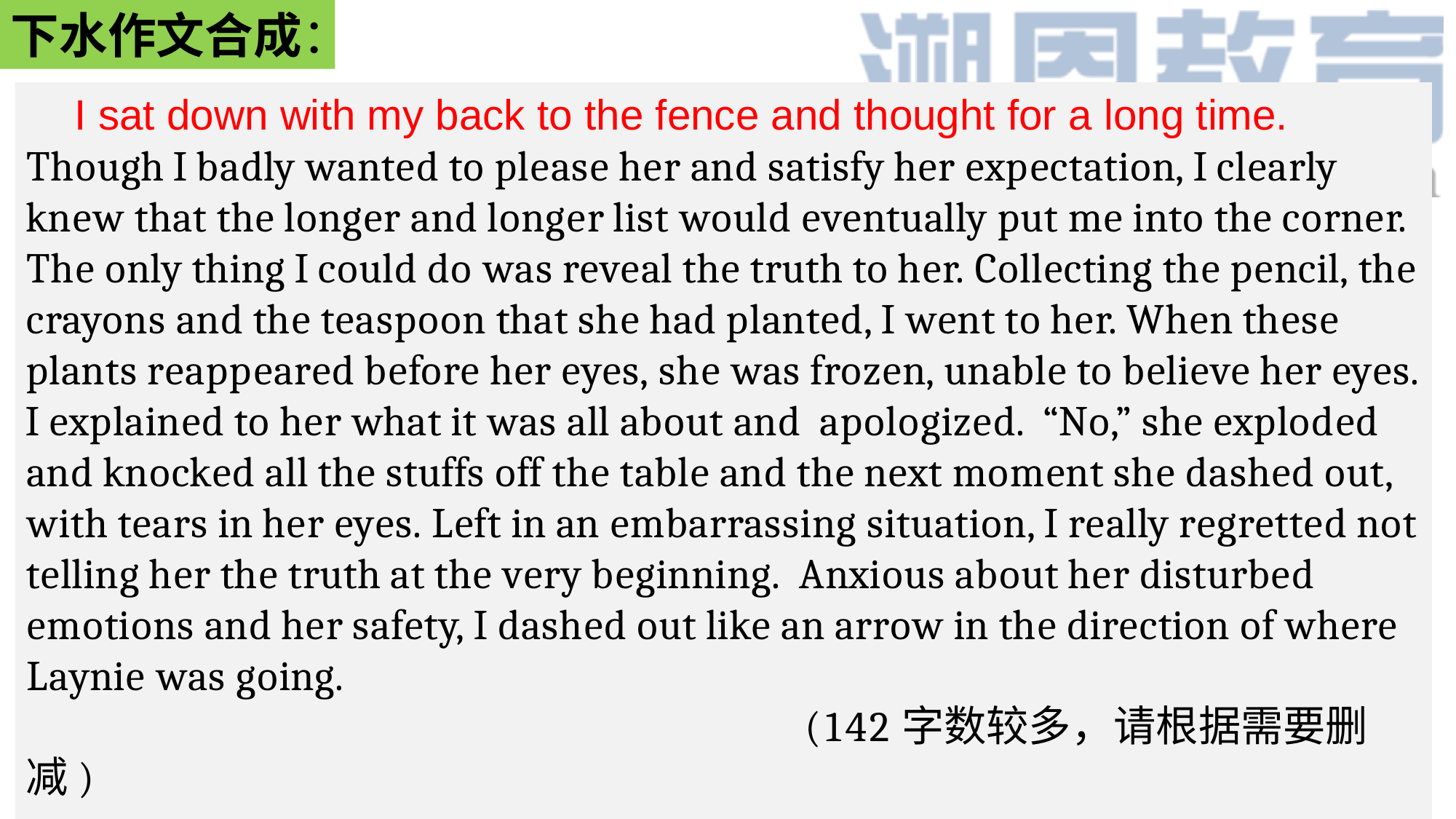

下水作文合成：
     I sat down with my back to the fence and thought for a long time. Though I badly wanted to please her and satisfy her expectation, I clearly knew that the longer and longer list would eventually put me into the corner. The only thing I could do was reveal the truth to her. Collecting the pencil, the crayons and the teaspoon that she had planted, I went to her. When these plants reappeared before her eyes, she was frozen, unable to believe her eyes. I explained to her what it was all about and  apologized.  “No,” she exploded and knocked all the stuffs off the table and the next moment she dashed out, with tears in her eyes. Left in an embarrassing situation, I really regretted not telling her the truth at the very beginning.  Anxious about her disturbed emotions and her safety, I dashed out like an arrow in the direction of where Laynie was going.
                                                                                    (142字数较多，请根据需要删减)